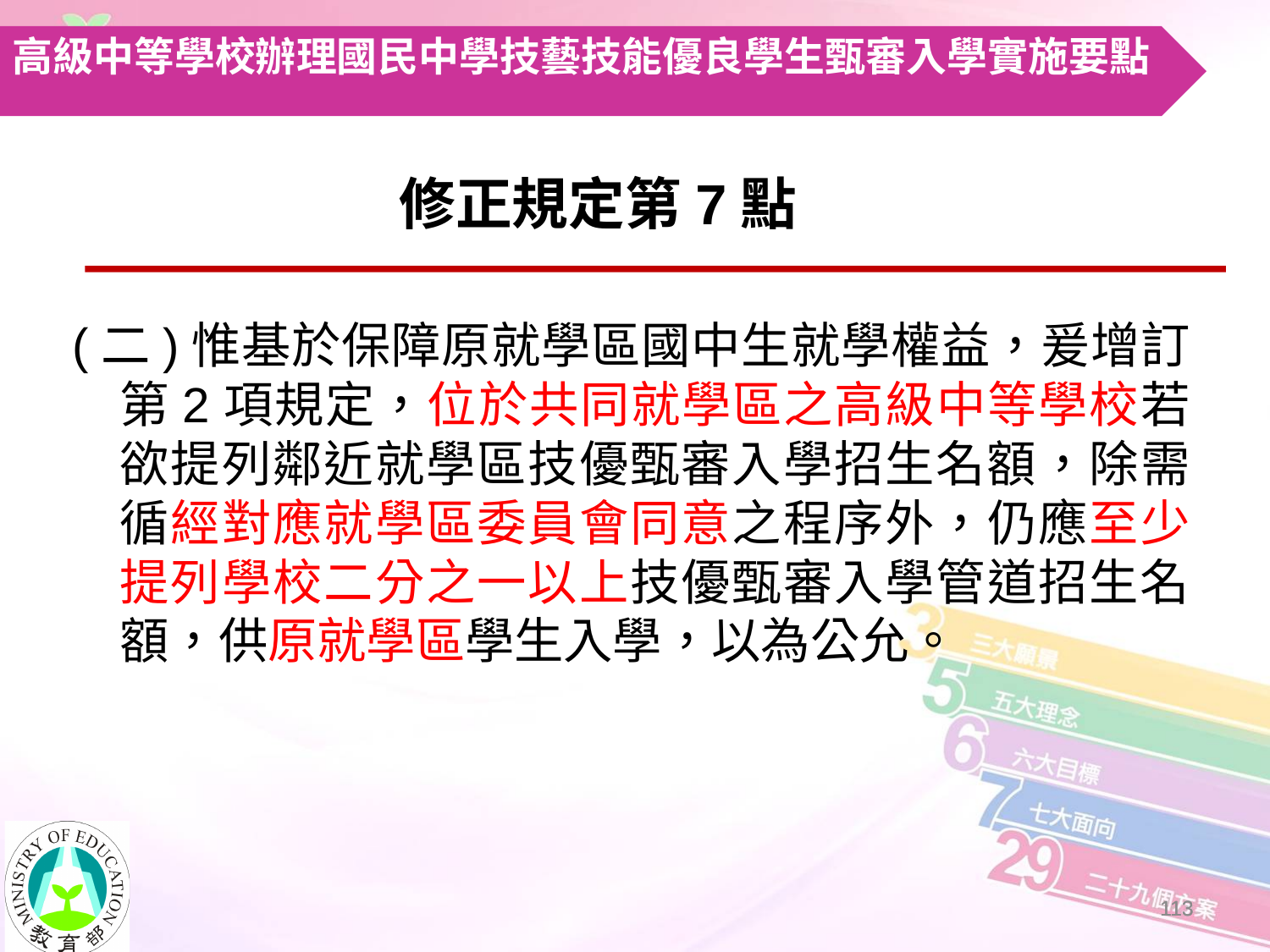

高級中等學校辦理國民中學技藝技能優良學生甄審入學實施要點

修正規定第7點

(二)惟基於保障原就學區國中生就學權益，爰增訂第2項規定，位於共同就學區之高級中等學校若欲提列鄰近就學區技優甄審入學招生名額，除需循經對應就學區委員會同意之程序外，仍應至少提列學校二分之一以上技優甄審入學管道招生名額，供原就學區學生入學，以為公允。
113
113